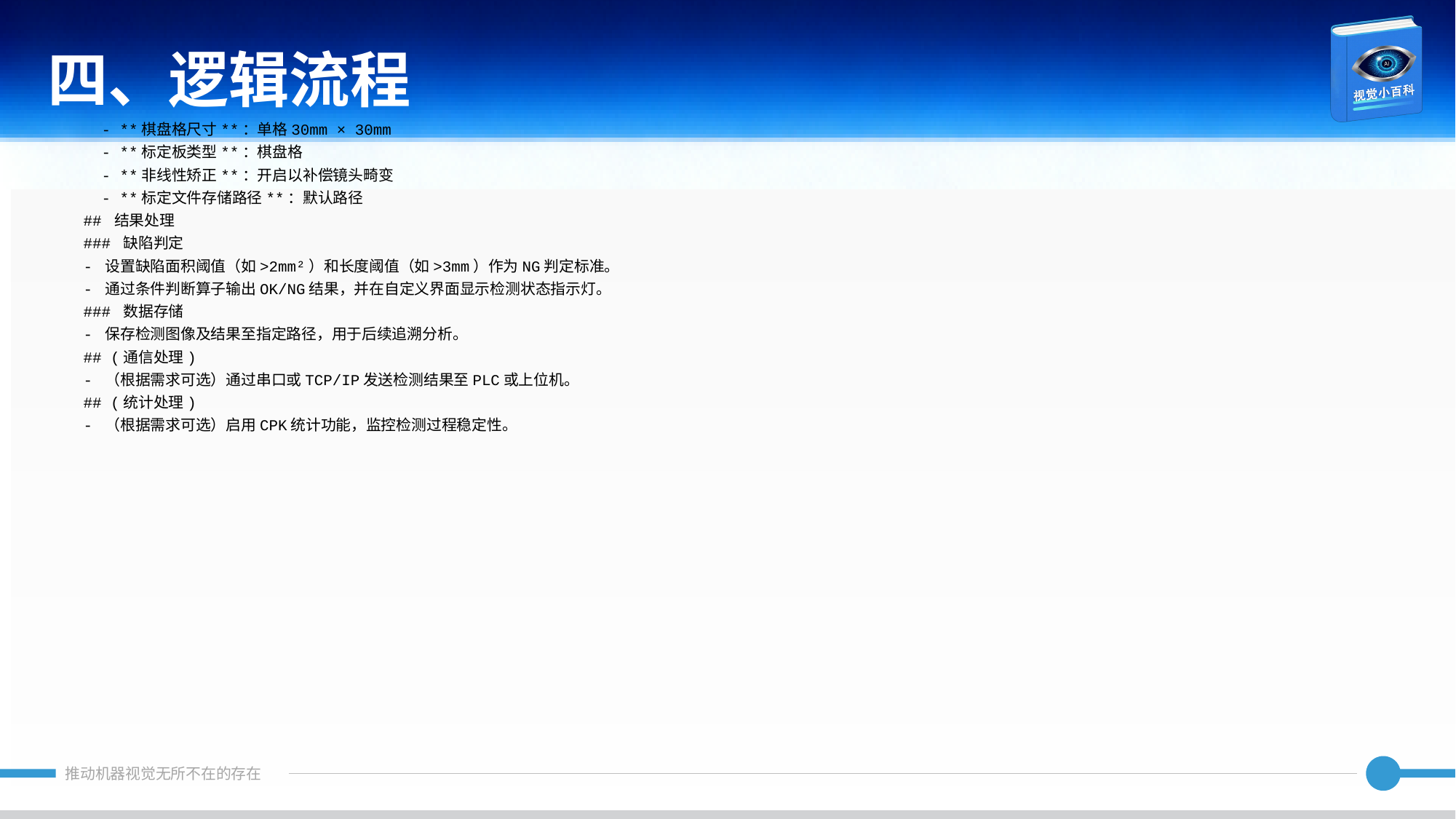

四、逻辑流程

  - **棋盘格尺寸**：单格30mm × 30mm
  - **标定板类型**：棋盘格
  - **非线性矫正**：开启以补偿镜头畸变
  - **标定文件存储路径**：默认路径
## 结果处理
### 缺陷判定
- 设置缺陷面积阈值（如>2mm²）和长度阈值（如>3mm）作为NG判定标准。
- 通过条件判断算子输出OK/NG结果，并在自定义界面显示检测状态指示灯。
### 数据存储
- 保存检测图像及结果至指定路径，用于后续追溯分析。
## (通信处理)
- （根据需求可选）通过串口或TCP/IP发送检测结果至PLC或上位机。
## (统计处理)
- （根据需求可选）启用CPK统计功能，监控检测过程稳定性。
10